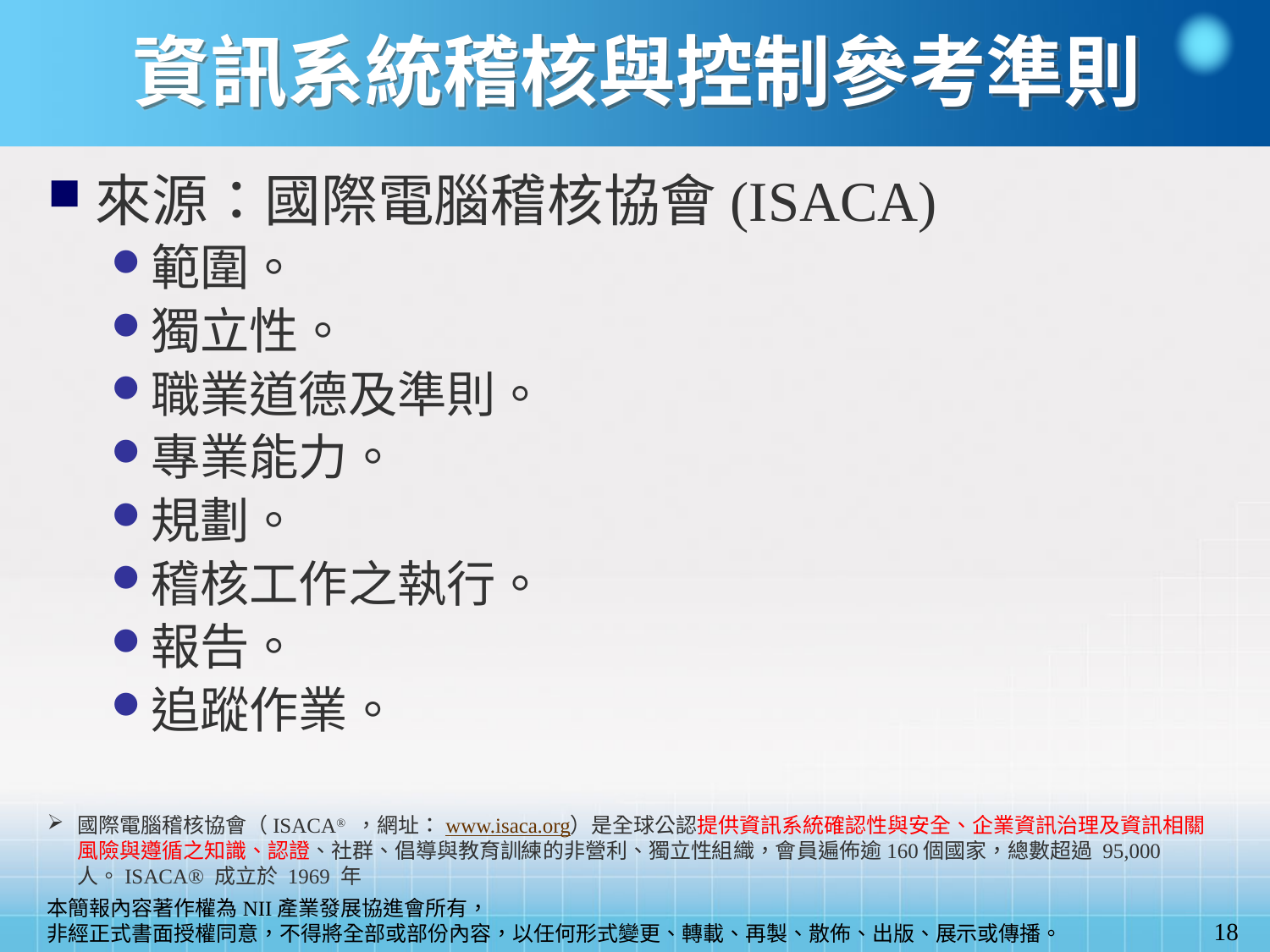

資訊系統稽核與控制參考準則
來源：國際電腦稽核協會(ISACA)
範圍。
獨立性。
職業道德及準則。
專業能力。
規劃。
稽核工作之執行。
報告。
追蹤作業。
國際電腦稽核協會（ISACA® ，網址：www.isaca.org）是全球公認提供資訊系統確認性與安全、企業資訊治理及資訊相關風險與遵循之知識、認證、社群、倡導與教育訓練的非營利、獨立性組織，會員遍佈逾160個國家，總數超過 95,000 人。ISACA® 成立於 1969 年
18